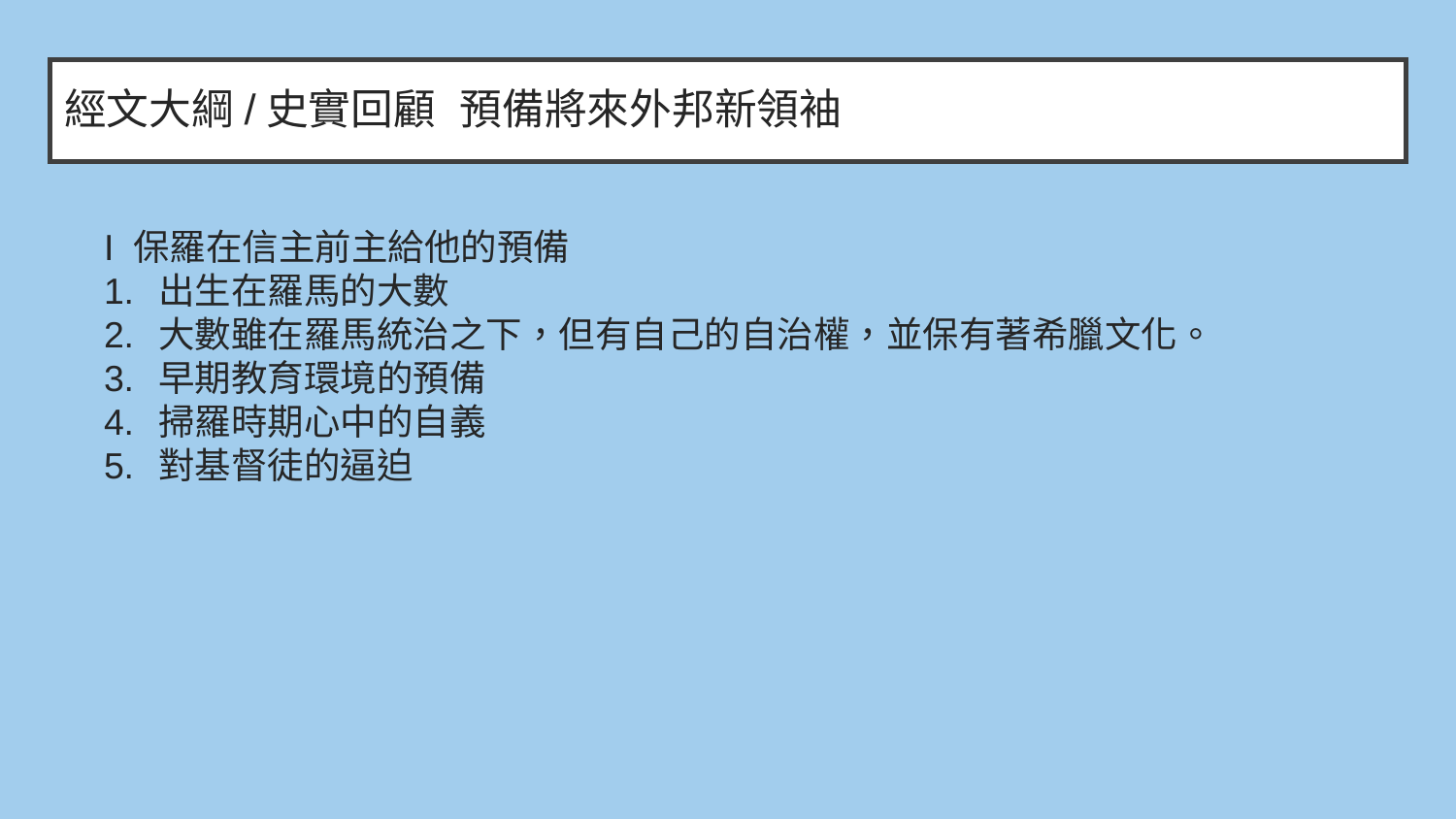

# 經文大綱/史實回顧  預備將來外邦新領袖
I 保羅在信主前主給他的預備
出生在羅馬的大數
大數雖在羅馬統治之下，但有自己的自治權，並保有著希臘文化。
早期教育環境的預備
掃羅時期心中的自義
對基督徒的逼迫